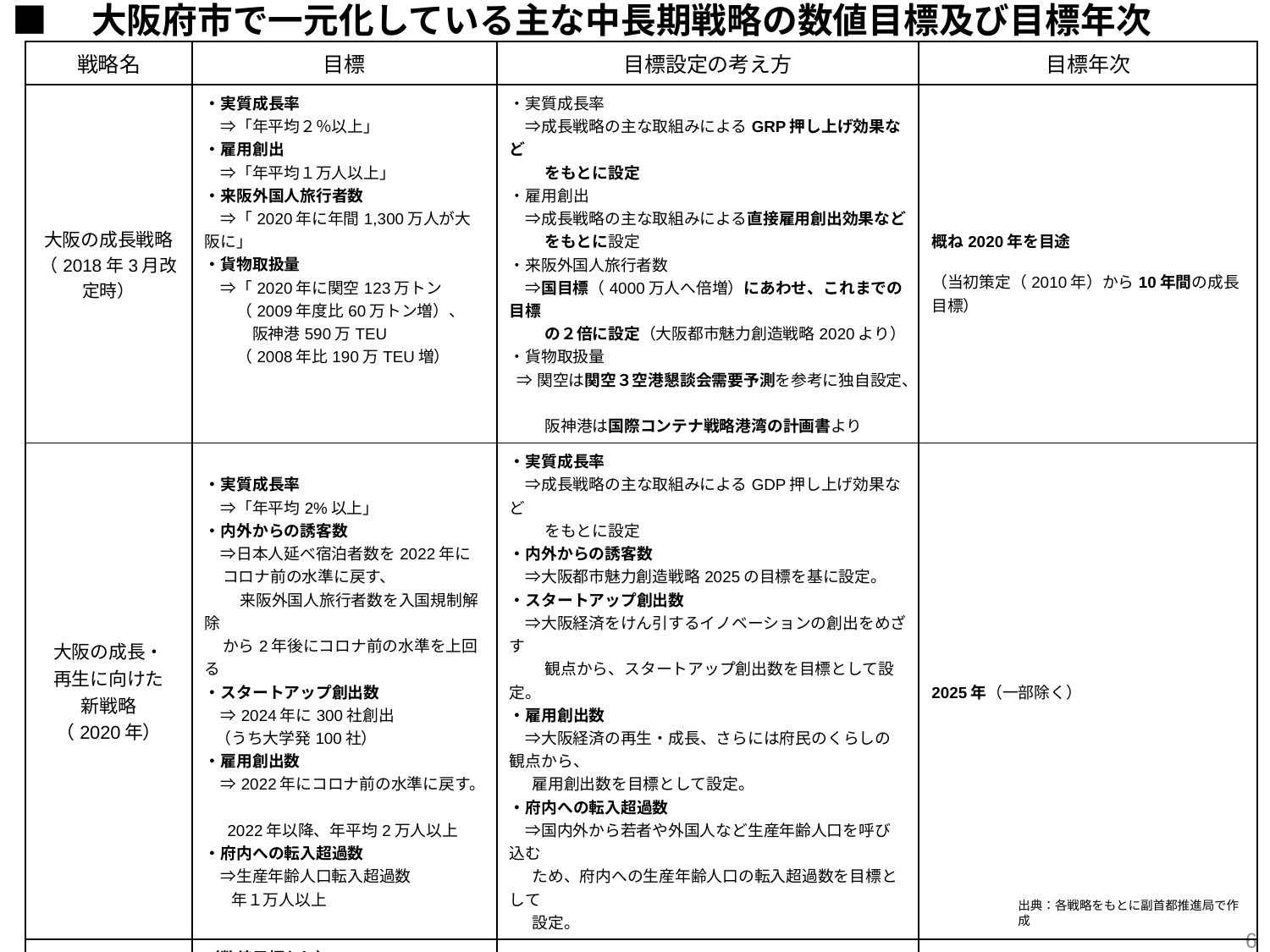

■　大阪府市で一元化している主な中長期戦略の数値目標及び目標年次
| 戦略名 | 目標 | 目標設定の考え方 | 目標年次 |
| --- | --- | --- | --- |
| 大阪の成長戦略 （2018年3月改定時） | ・実質成長率 　⇒「年平均２％以上」 ・雇用創出 　⇒「年平均１万人以上」 ・来阪外国人旅行者数 　⇒「2020年に年間1,300万人が大阪に」 ・貨物取扱量 　⇒「2020年に関空123万トン 　　（2009年度比60万トン増）、 　　　阪神港590万TEU 　　（2008年比190万TEU増） | ・実質成長率 　⇒成長戦略の主な取組みによるGRP押し上げ効果など 　　 をもとに設定 ・雇用創出 　⇒成長戦略の主な取組みによる直接雇用創出効果など 　　 をもとに設定 ・来阪外国人旅行者数 　⇒国目標（4000万人へ倍増）にあわせ、これまでの目標 　　 の２倍に設定（大阪都市魅力創造戦略2020より） ・貨物取扱量 ⇒関空は関空３空港懇談会需要予測を参考に独自設定、 　　 阪神港は国際コンテナ戦略港湾の計画書より | 概ね2020年を目途 （当初策定（2010年）から10年間の成長目標） |
| 大阪の成長・ 再生に向けた 新戦略 （2020年） | ・実質成長率 　⇒「年平均2%以上」 ・内外からの誘客数 　⇒日本人延べ宿泊者数を2022年に コロナ前の水準に戻す、 　　 来阪外国人旅行者数を入国規制解除 から2年後にコロナ前の水準を上回る ・スタートアップ創出数 　⇒2024年に300社創出 （うち大学発100社） ・雇用創出数 　⇒2022年にコロナ前の水準に戻す。 2022年以降、年平均2万人以上 ・府内への転入超過数 　⇒生産年齢人口転入超過数 　年１万人以上 | ・実質成長率 　⇒成長戦略の主な取組みによるGDP押し上げ効果など 　　 をもとに設定 ・内外からの誘客数 　⇒大阪都市魅力創造戦略2025の目標を基に設定。 ・スタートアップ創出数 　⇒大阪経済をけん引するイノベーションの創出をめざす 　　 観点から、スタートアップ創出数を目標として設定。 ・雇用創出数 　⇒大阪経済の再生・成長、さらには府民のくらしの観点から、 雇用創出数を目標として設定。 ・府内への転入超過数 　⇒国内外から若者や外国人など生産年齢人口を呼び込む ため、府内への生産年齢人口の転入超過数を目標として 設定。 | 2025年（一部除く） |
| （新） 大阪のまちづくり グランドデザイン（2022年 　　策定予定） | （数値目標なし） ・魅力的な国際都市として成長する大阪 「 イノベーティブな大阪 」 ・健康長寿で誰もが幸せを実感しながら暮 らせる大阪 「ウェルビーイングな大阪」 ・未来へつながる安全 ・ 安心な大阪 「 サスティナブルな大阪 」 | （数値目標なし） | 短期：2025年春（大阪・関西万博） 中期：2030 年頃 　　　　（IR開業、なにわ筋線開業） 長期：2040 年（スーパー・メガリージョン）～ 　　　　 2050 年頃 　　　　（カーボンニュートラル、国際金融都市） |
| 大阪 スマートシティ戦略 （2022年） | （数値目標なし） ・住民の生活の質（QoL）の向上 | （数値目標なし） | 2025年 （概ね10 年先の将来像を見据えながら、大阪・関西万博が開催される 2025 年を目途に取組の方向性を示す。） |
出典：各戦略をもとに副首都推進局で作成
6